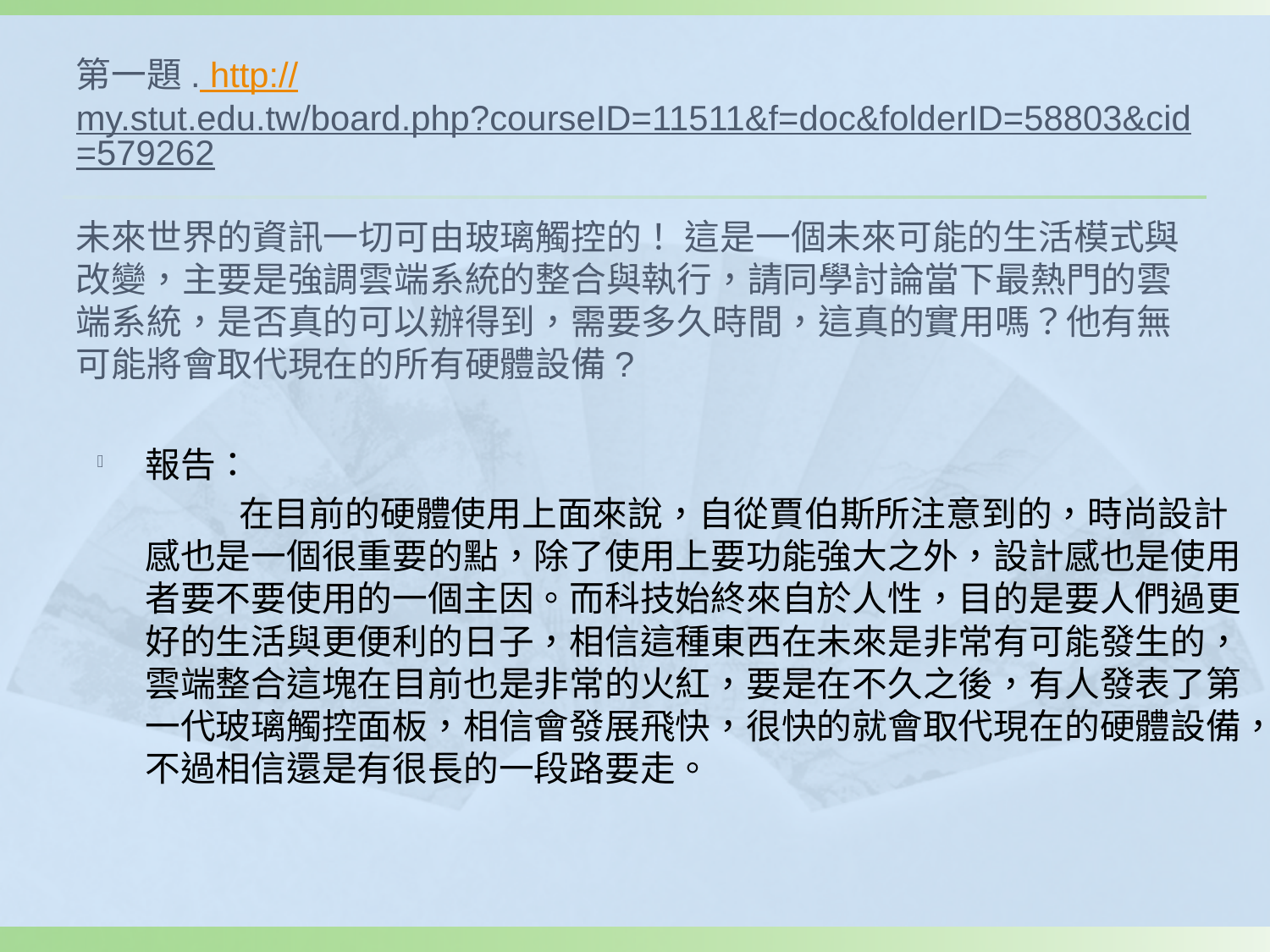

# 第一題. http://my.stut.edu.tw/board.php?courseID=11511&f=doc&folderID=58803&cid=579262 未來世界的資訊一切可由玻璃觸控的！ 這是一個未來可能的生活模式與改變，主要是強調雲端系統的整合與執行，請同學討論當下最熱門的雲端系統，是否真的可以辦得到，需要多久時間，這真的實用嗎？他有無可能將會取代現在的所有硬體設備?
報告：
                 在目前的硬體使用上面來說，自從賈伯斯所注意到的，時尚設計感也是一個很重要的點，除了使用上要功能強大之外，設計感也是使用者要不要使用的一個主因。而科技始終來自於人性，目的是要人們過更好的生活與更便利的日子，相信這種東西在未來是非常有可能發生的，雲端整合這塊在目前也是非常的火紅，要是在不久之後，有人發表了第一代玻璃觸控面板，相信會發展飛快，很快的就會取代現在的硬體設備，不過相信還是有很長的一段路要走。